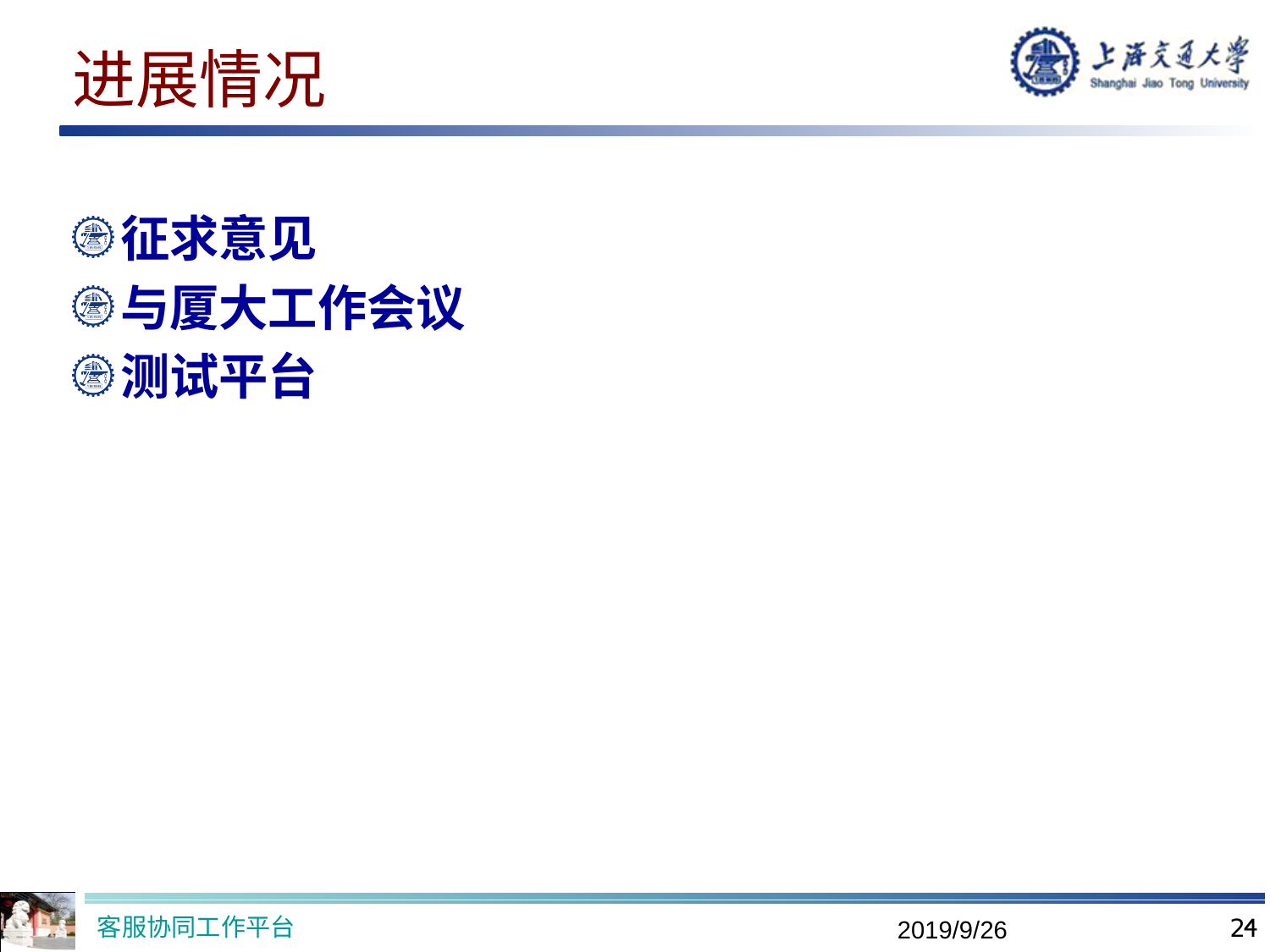

进展情况
征求意见
与厦大工作会议
测试平台
客服协同工作平台
24
2019/9/26